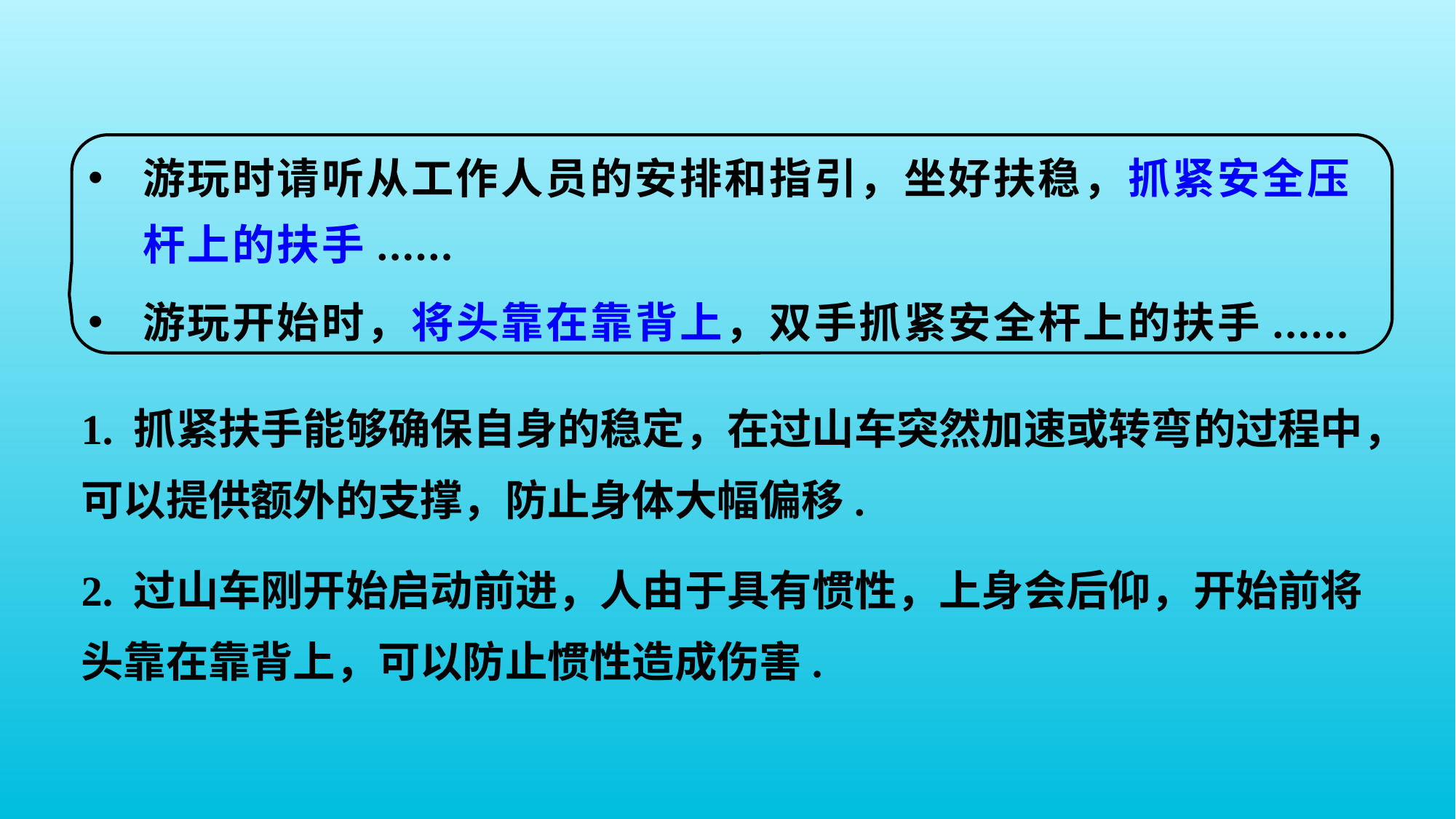

游玩时请听从工作人员的安排和指引，坐好扶稳，抓紧安全压杆上的扶手......
游玩开始时，将头靠在靠背上，双手抓紧安全杆上的扶手......

1. 抓紧扶手能够确保自身的稳定，在过山车突然加速或转弯的过程中，可以提供额外的支撑，防止身体大幅偏移.
2. 过山车刚开始启动前进，人由于具有惯性，上身会后仰，开始前将头靠在靠背上，可以防止惯性造成伤害.